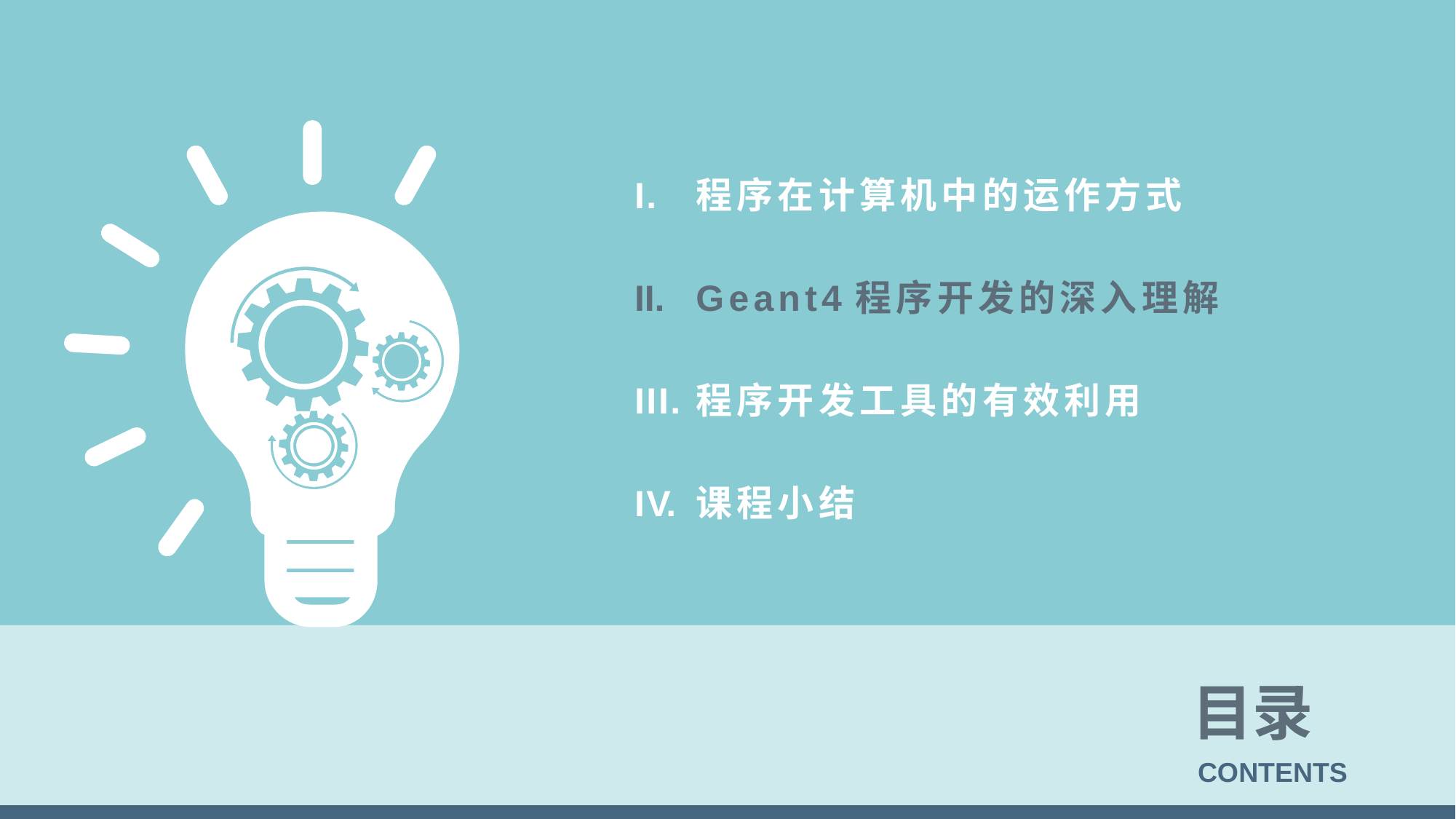

程序在计算机中的运作方式
Geant4程序开发的深入理解
程序开发工具的有效利用
课程小结

目录
CONTENTS